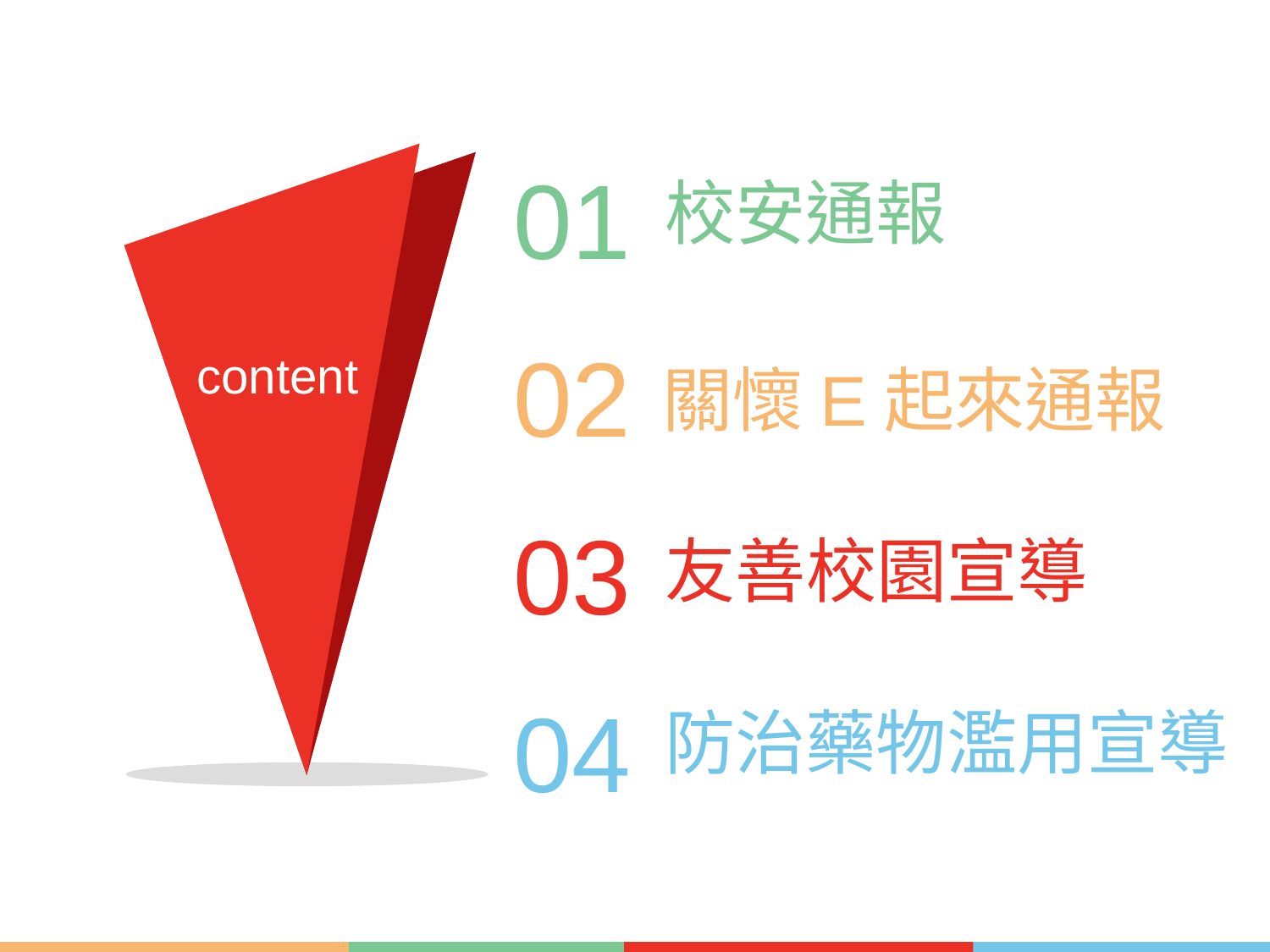

01
校安通報

02
content
關懷E起來通報
03
友善校園宣導
04
防治藥物濫用宣導